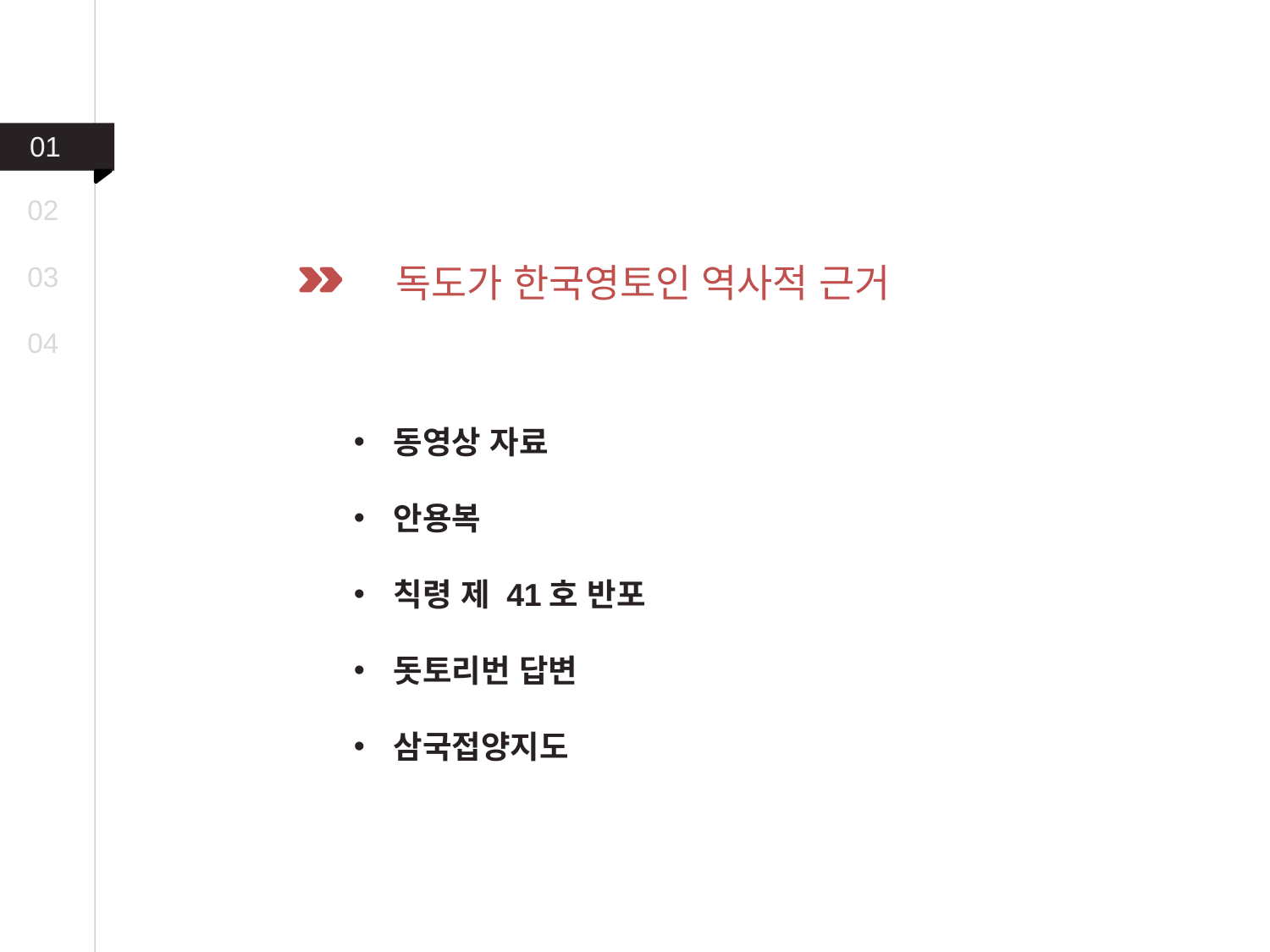

01

02
03
독도가 한국영토인 역사적 근거

04
동영상 자료

안용복

칙령 제 41호 반포

돗토리번 답변

삼국접양지도